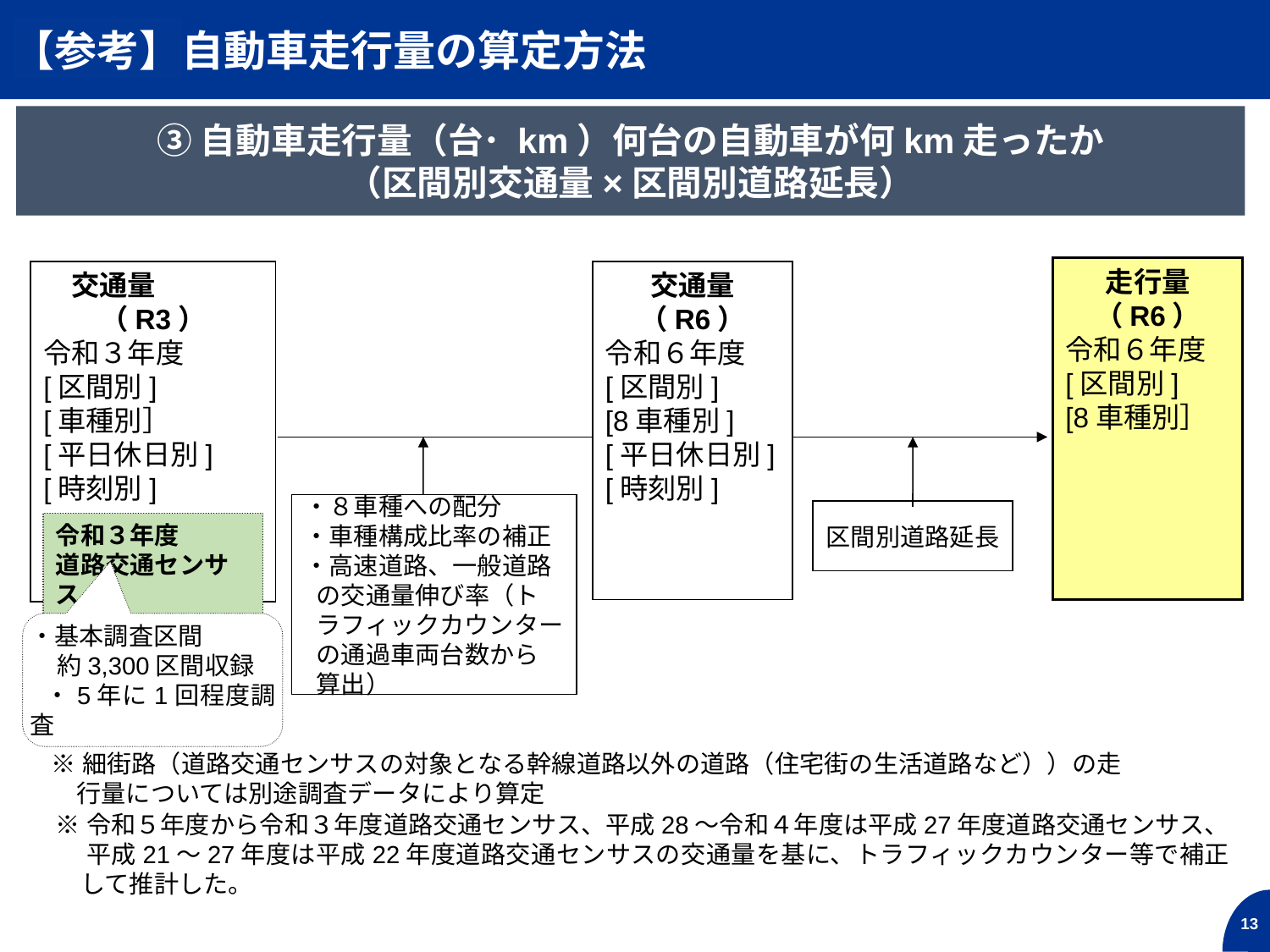

【参考】自動車走行量の算定方法
③自動車走行量（台･ km）何台の自動車が何km走ったか
（区間別交通量×区間別道路延長）
走行量（R6）
令和６年度
[区間別]
[8車種別］
　交通量
（R3）
令和３年度
[区間別]
[車種別］
[平日休日別]
[時刻別]
交通量（R6）
令和６年度
[区間別]
[8車種別]
[平日休日別]
[時刻別]

・８車種への配分
・車種構成比率の補正
・高速道路、一般道路の交通量伸び率（トラフィックカウンターの通過車両台数から算出）
区間別道路延長
令和３年度
道路交通センサス
・基本調査区間
 約3,300区間収録
・5年に1回程度調査
※細街路（道路交通センサスの対象となる幹線道路以外の道路（住宅街の生活道路など））の走行量については別途調査データにより算定
※令和５年度から令和３年度道路交通センサス、平成28～令和４年度は平成27年度道路交通センサス、
　 平成21～27年度は平成22年度道路交通センサスの交通量を基に、トラフィックカウンター等で補正して推計した。